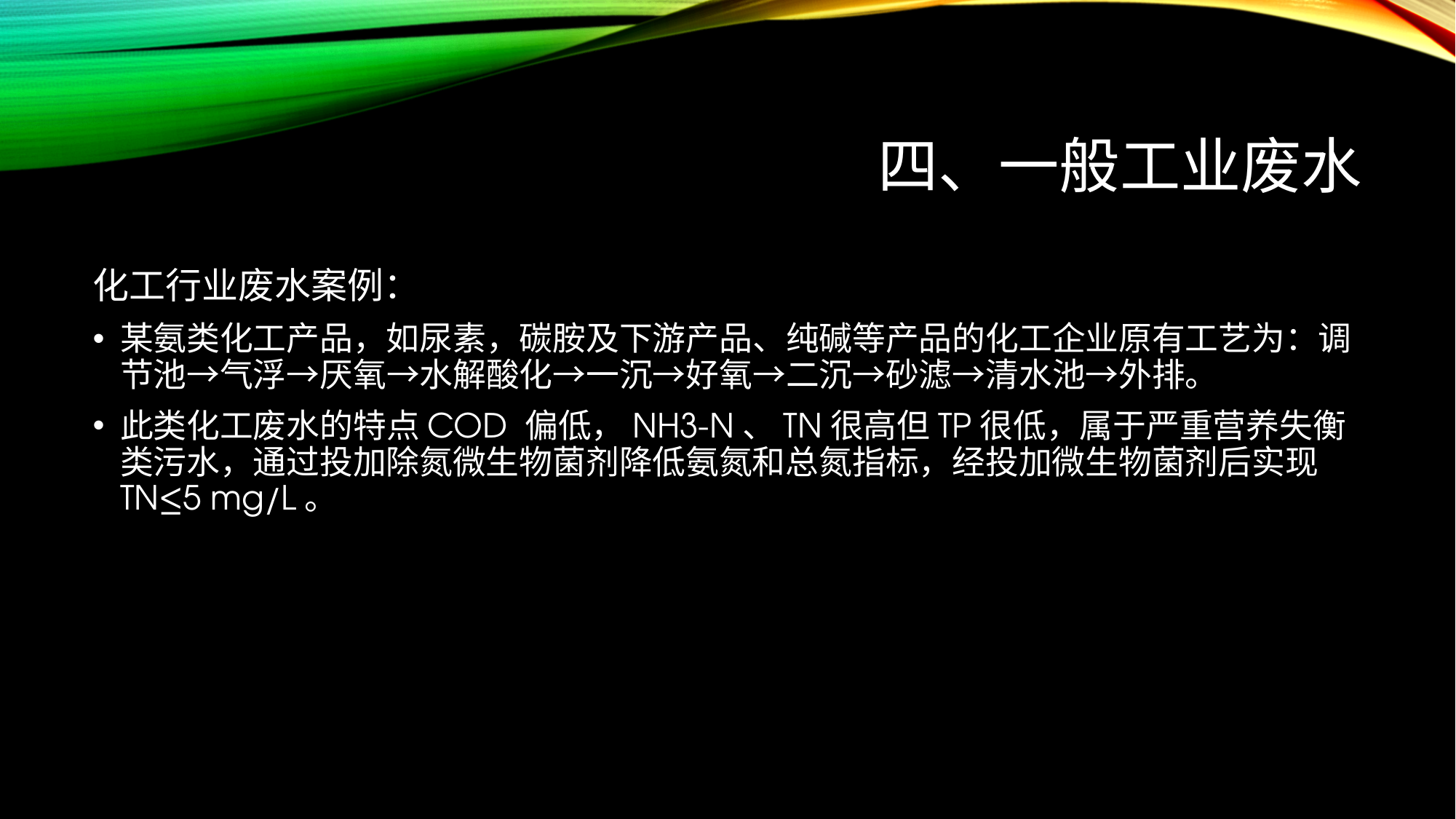

# 四、一般工业废水
化工行业废水案例：
某氨类化工产品，如尿素，碳胺及下游产品、纯碱等产品的化工企业原有工艺为：调节池→气浮→厌氧→水解酸化→一沉→好氧→二沉→砂滤→清水池→外排。
此类化工废水的特点COD 偏低，NH3-N、TN很高但TP很低，属于严重营养失衡类污水，通过投加除氮微生物菌剂降低氨氮和总氮指标，经投加微生物菌剂后实现TN≤5 mg/L。